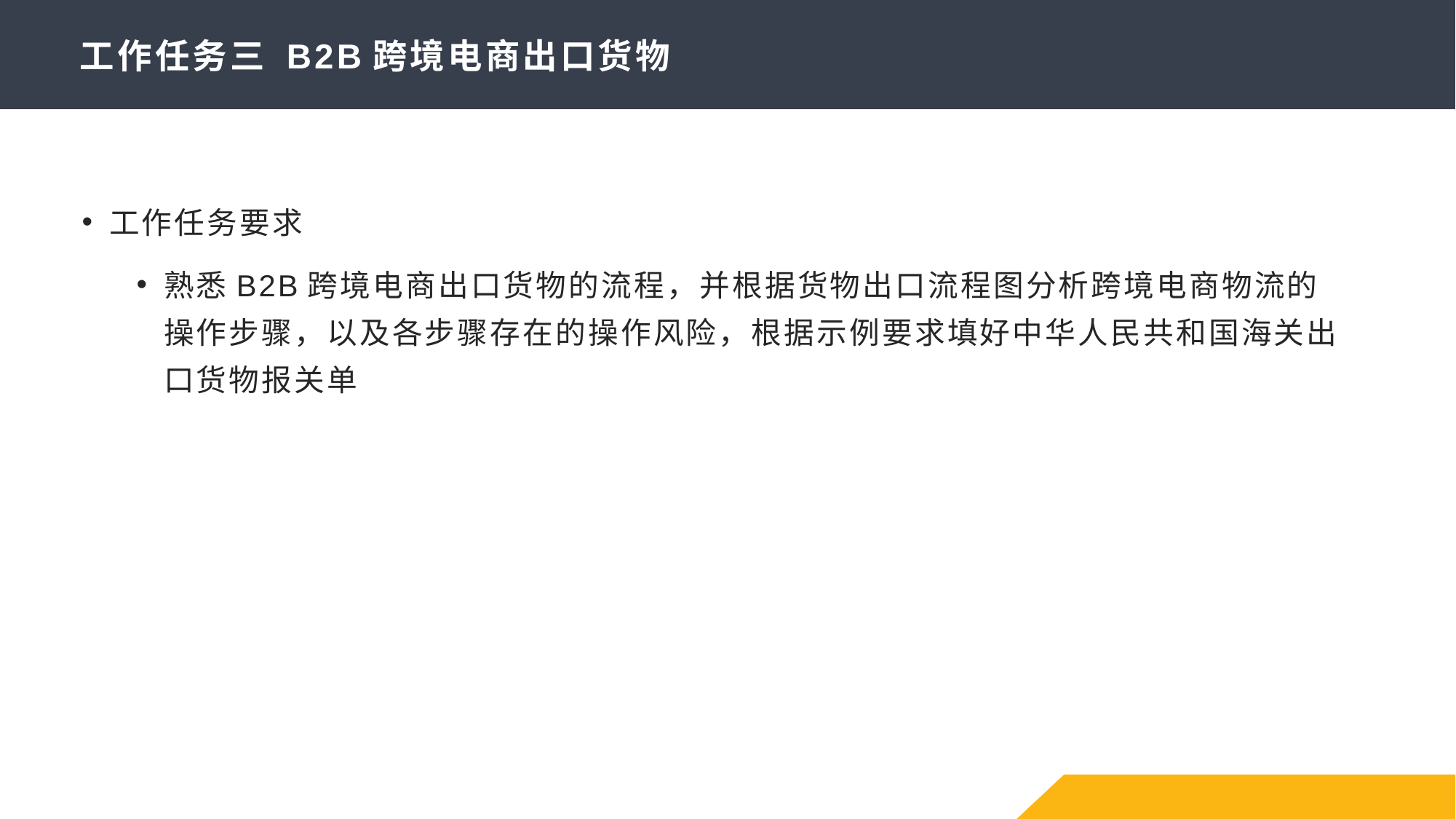

# 工作任务三 B2B跨境电商出口货物
工作任务要求
熟悉B2B跨境电商出口货物的流程，并根据货物出口流程图分析跨境电商物流的操作步骤，以及各步骤存在的操作风险，根据示例要求填好中华人民共和国海关出口货物报关单